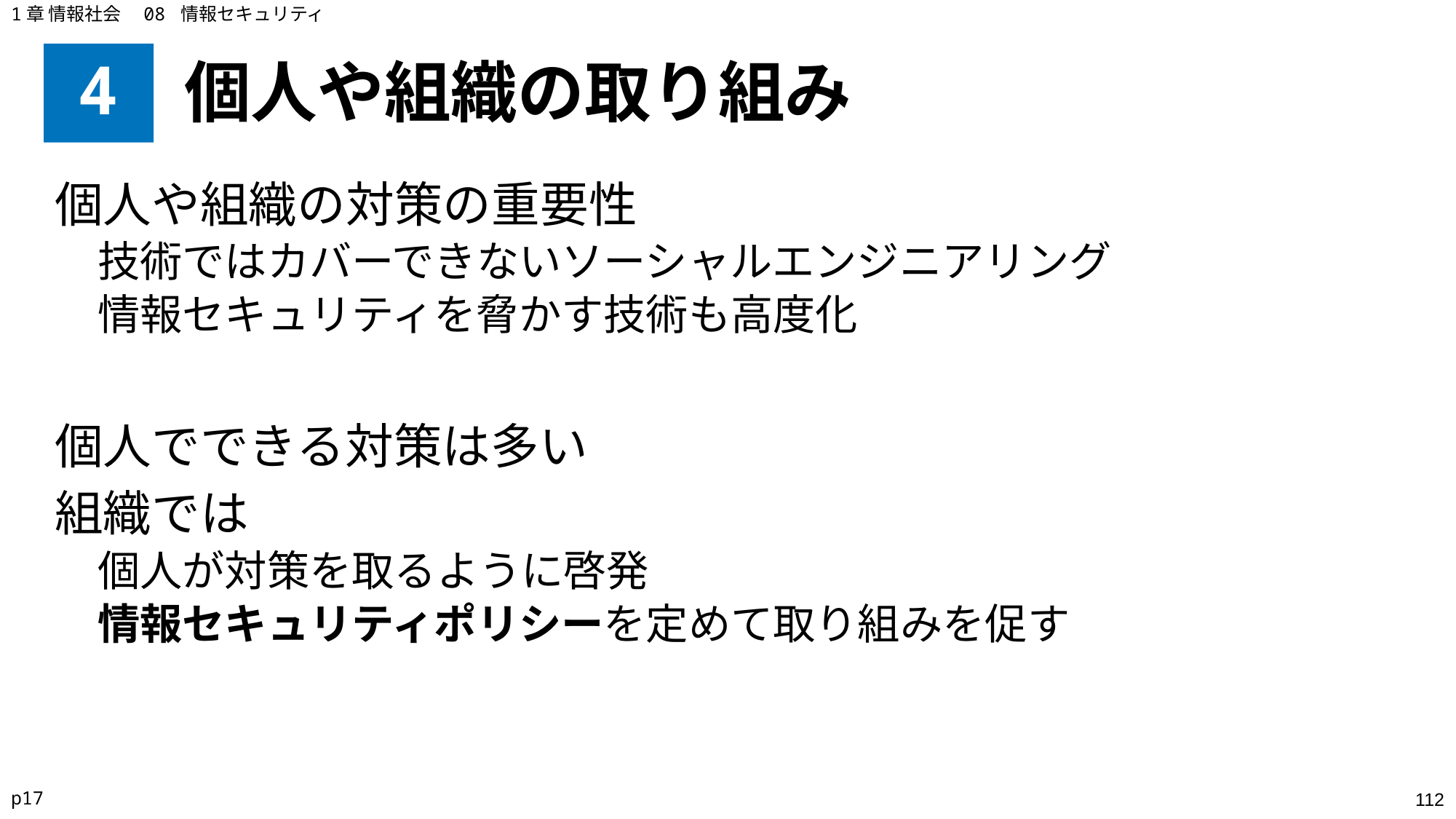

1章 情報社会　08 情報セキュリティ

# 4
個人や組織の取り組み
個人や組織の対策の重要性
技術ではカバーできないソーシャルエンジニアリング
情報セキュリティを脅かす技術も高度化

個人でできる対策は多い
組織では
個人が対策を取るように啓発
情報セキュリティポリシーを定めて取り組みを促す

p17
112